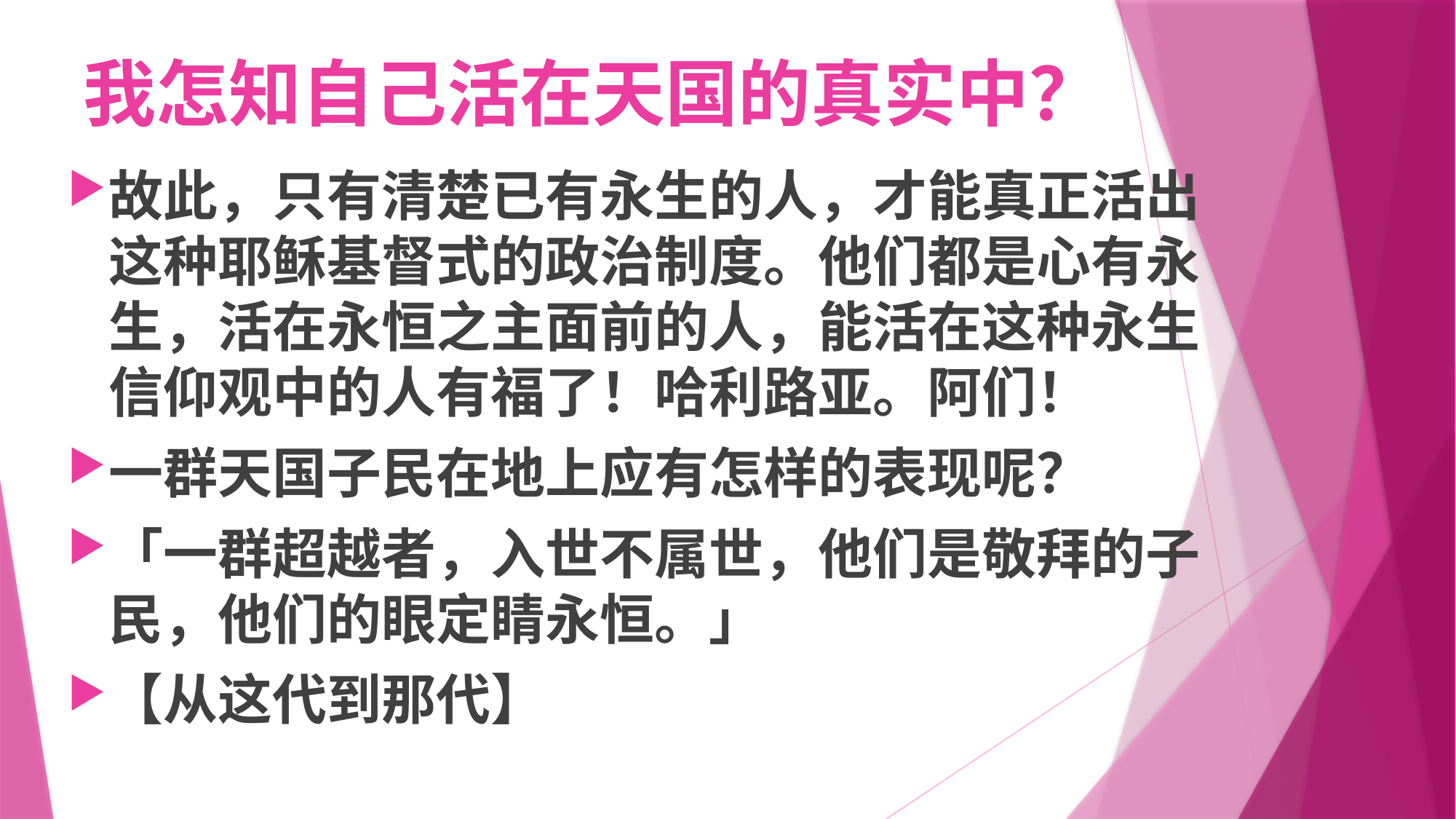

# 我怎知自己活在天国的真实中？
故此，只有清楚已有永生的人，才能真正活出这种耶稣基督式的政治制度。他们都是心有永生，活在永恒之主面前的人，能活在这种永生信仰观中的人有福了！哈利路亚。阿们！
一群天国子民在地上应有怎样的表现呢？
「一群超越者，入世不属世，他们是敬拜的子民，他们的眼定睛永恒。」
【从这代到那代】